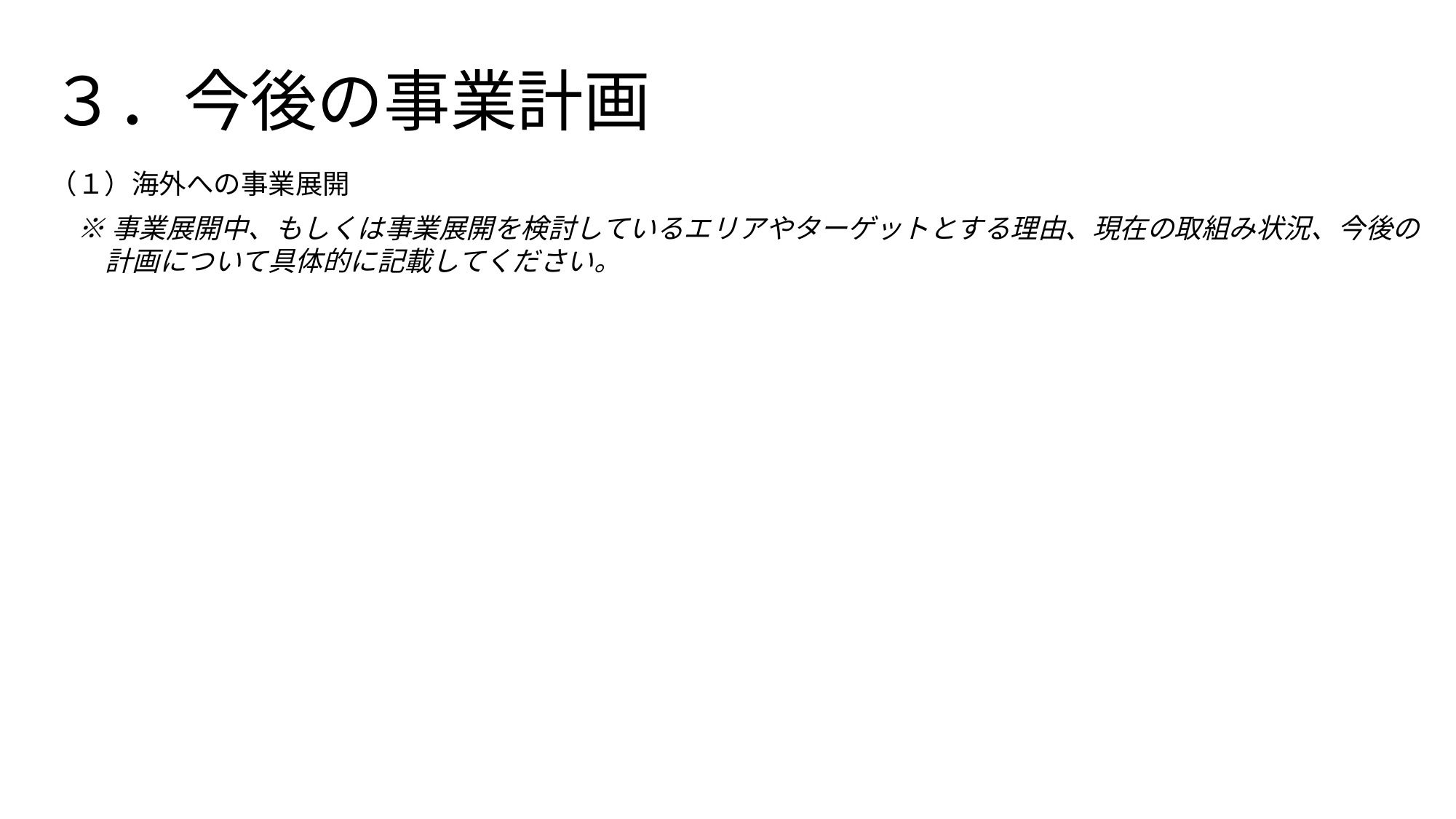

# ３．今後の事業計画
（１）海外への事業展開
※事業展開中、もしくは事業展開を検討しているエリアやターゲットとする理由、現在の取組み状況、今後の
　計画について具体的に記載してください。